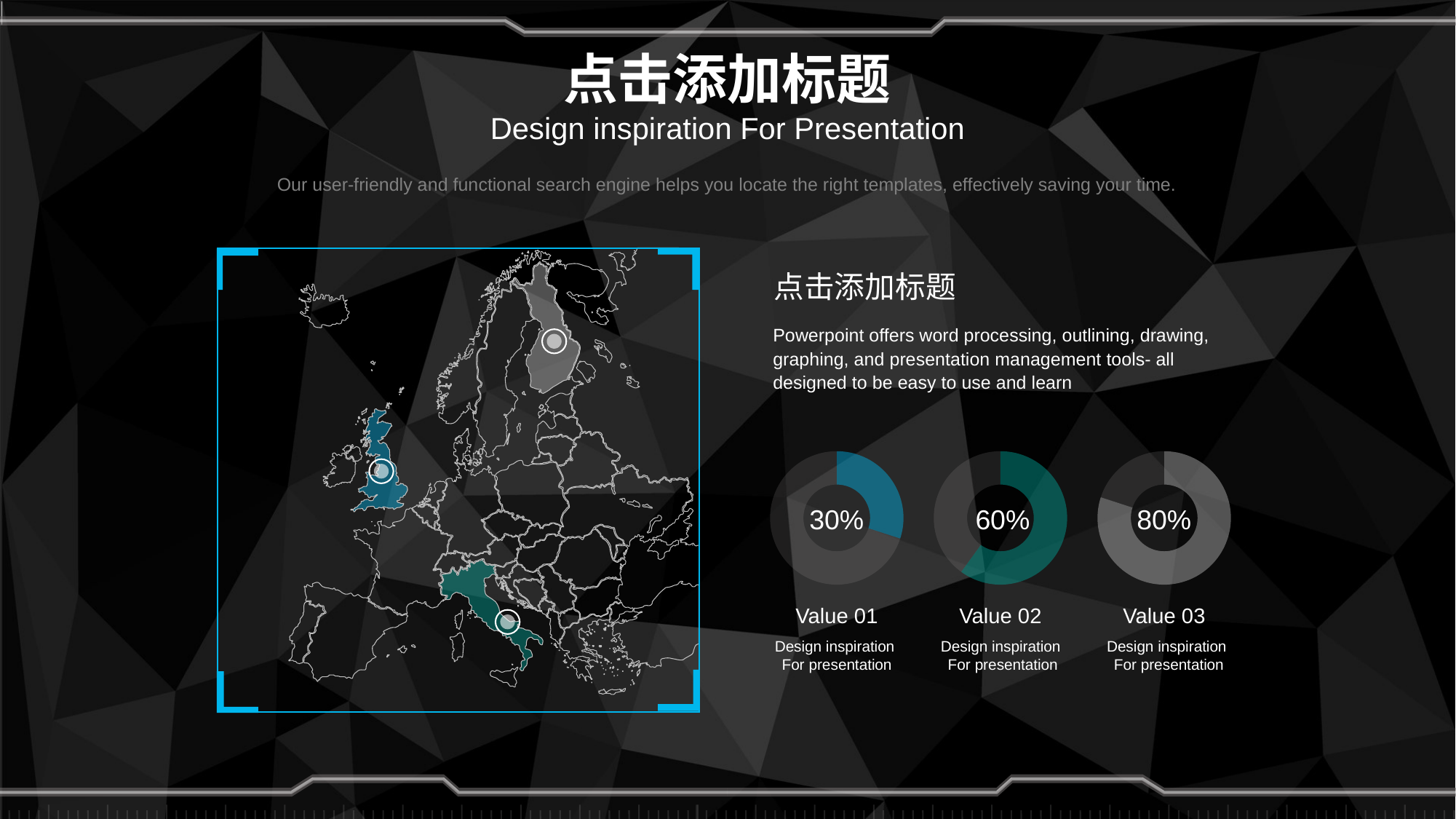

# 点击添加标题
Design inspiration For Presentation
Our user-friendly and functional search engine helps you locate the right templates, effectively saving your time.

点击添加标题
Powerpoint offers word processing, outlining, drawing, graphing, and presentation management tools- all designed to be easy to use and learn

### Chart

| Category | 판매 |
|---|---|
| value1 | 30.0 |
| value2 | 70.0 |

### Chart

| Category | 판매 |
|---|---|
| value1 | 60.0 |
| value2 | 40.0 |

### Chart

| Category | 판매 |
|---|---|
| value1 | 80.0 |
| value2 | 20.0 |
30%
60%
80%
Value 01
Value 02
Value 03
Design inspiration
For presentation
Design inspiration
For presentation
Design inspiration
For presentation